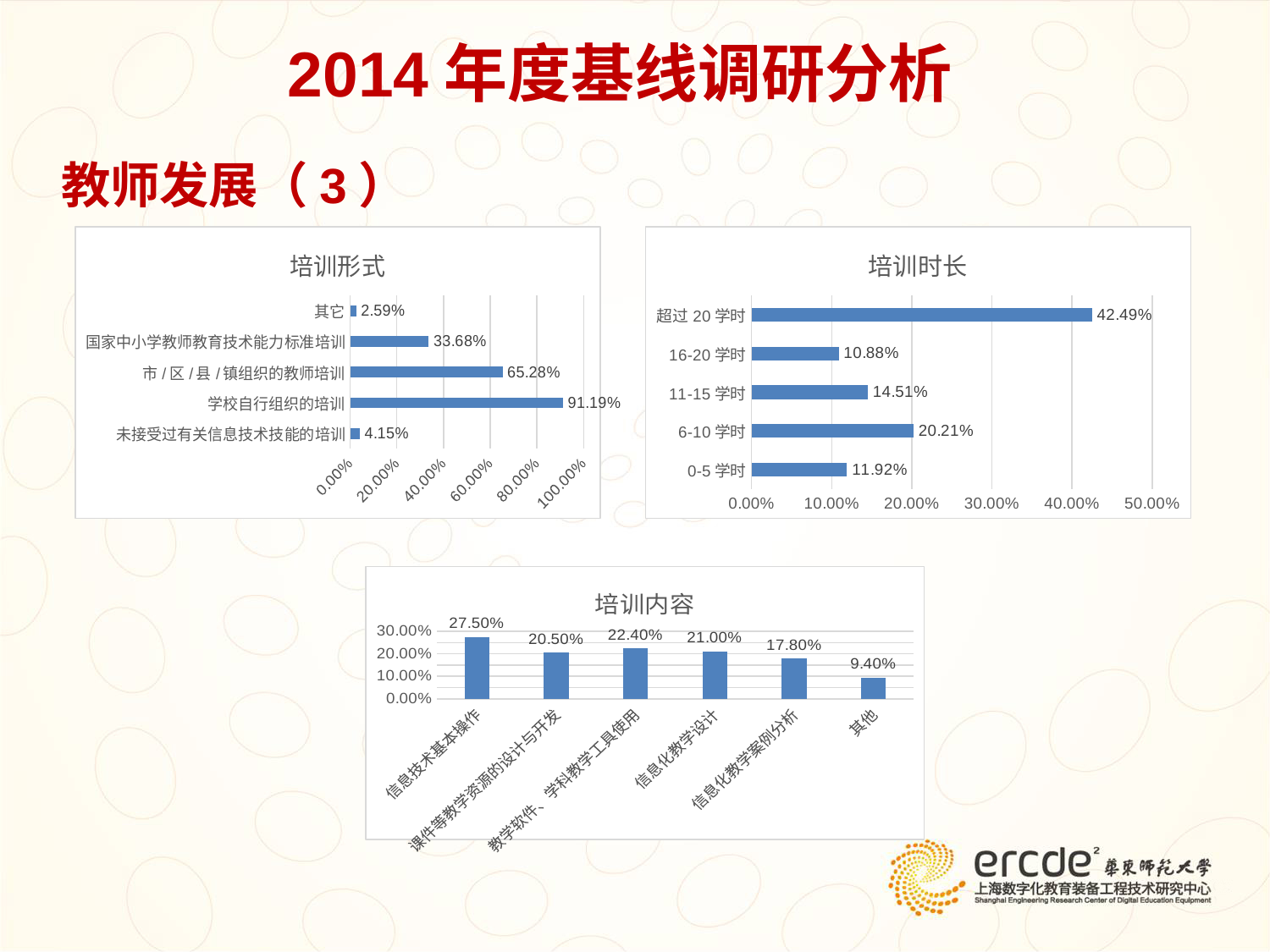

2014年度基线调研分析
教师发展（3）

### Chart: 培训形式

| Category |  |
|---|---|
| 未接受过有关信息技术技能的培训 | 0.0415 |
| 学校自行组织的培训 | 0.9119 |
| 市/区/县/镇组织的教师培训 | 0.6528 |
| 国家中小学教师教育技术能力标准培训 | 0.3368 |
| 其它 | 0.0259 |

### Chart: 培训时长

| Category |  |
|---|---|
| 0-5学时 | 0.1192 |
| 6-10学时 | 0.2021 |
| 11-15学时 | 0.1451 |
| 16-20学时 | 0.1088 |
| 超过20学时 | 0.4249 |

### Chart: 培训内容

| Category | 比例 |
|---|---|
| 信息技术基本操作 | 0.275 |
| 课件等教学资源的设计与开发 | 0.205 |
| 教学软件、学科教学工具使用 | 0.224 |
| 信息化教学设计 | 0.21 |
| 信息化教学案例分析 | 0.178 |
| 其他 | 0.094 |